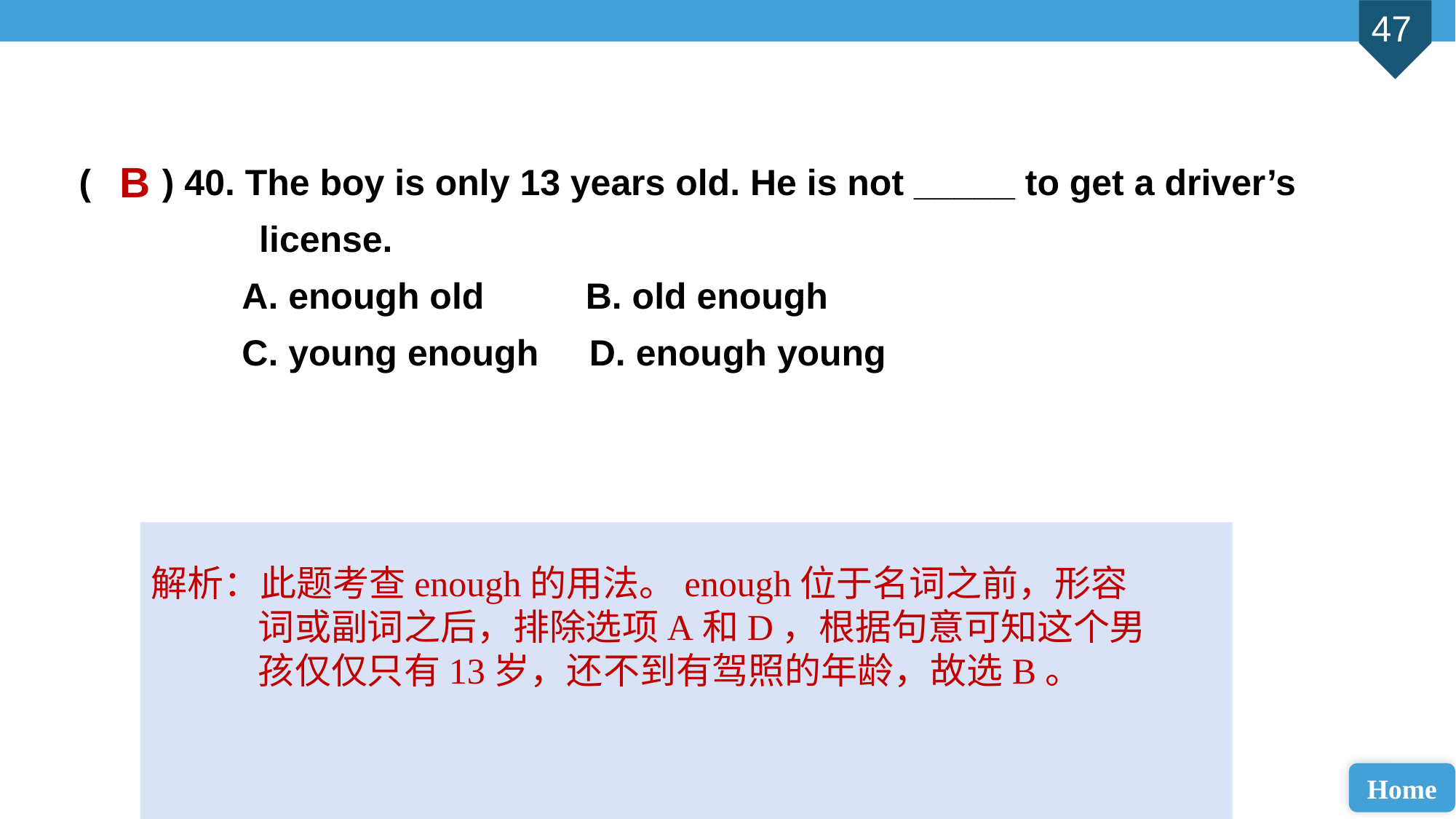

(       ) 40. The boy is only 13 years old. He is not _____ to get a driver’s 	       license.
                A. enough old          B. old enough
                C. young enough     D. enough young
B

解析：此题考查enough的用法。enough位于名词之前，形容词或副词之后，排除选项A和D，根据句意可知这个男孩仅仅只有13岁，还不到有驾照的年龄，故选B。